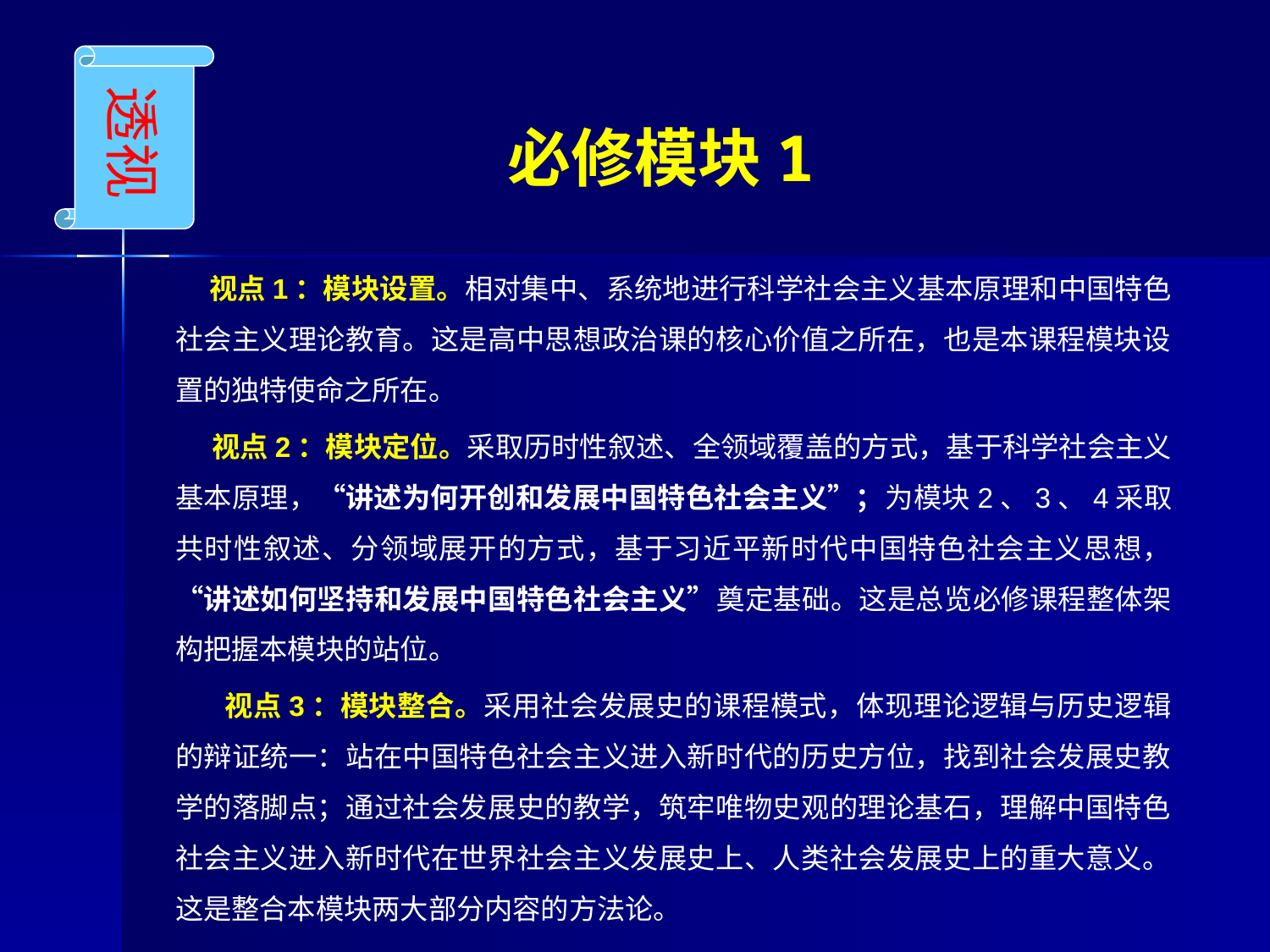

透视
# 必修模块1
          视点1：模块设置。相对集中、系统地进行科学社会主义基本原理和中国特色社会主义理论教育。这是高中思想政治课的核心价值之所在，也是本课程模块设置的独特使命之所在。
            视点2：模块定位。采取历时性叙述、全领域覆盖的方式，基于科学社会主义基本原理，“讲述为何开创和发展中国特色社会主义”；为模块2、3、4采取共时性叙述、分领域展开的方式，基于习近平新时代中国特色社会主义思想，“讲述如何坚持和发展中国特色社会主义”奠定基础。这是总览必修课程整体架构把握本模块的站位。
             视点3：模块整合。采用社会发展史的课程模式，体现理论逻辑与历史逻辑的辩证统一：站在中国特色社会主义进入新时代的历史方位，找到社会发展史教学的落脚点；通过社会发展史的教学，筑牢唯物史观的理论基石，理解中国特色社会主义进入新时代在世界社会主义发展史上、人类社会发展史上的重大意义。这是整合本模块两大部分内容的方法论。